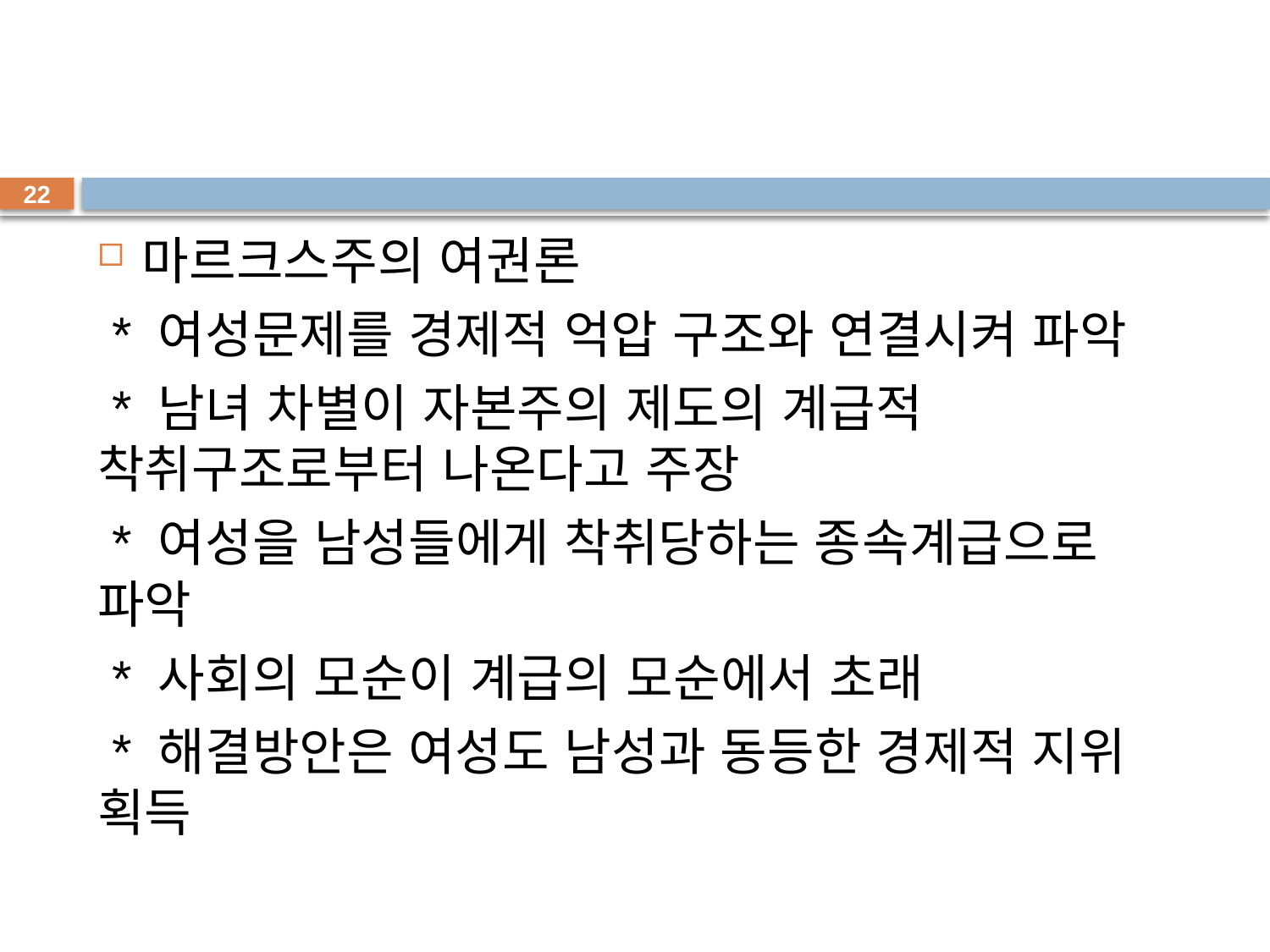

#
22
마르크스주의 여권론
 * 여성문제를 경제적 억압 구조와 연결시켜 파악
 * 남녀 차별이 자본주의 제도의 계급적 착취구조로부터 나온다고 주장
 * 여성을 남성들에게 착취당하는 종속계급으로 파악
 * 사회의 모순이 계급의 모순에서 초래
 * 해결방안은 여성도 남성과 동등한 경제적 지위 획득